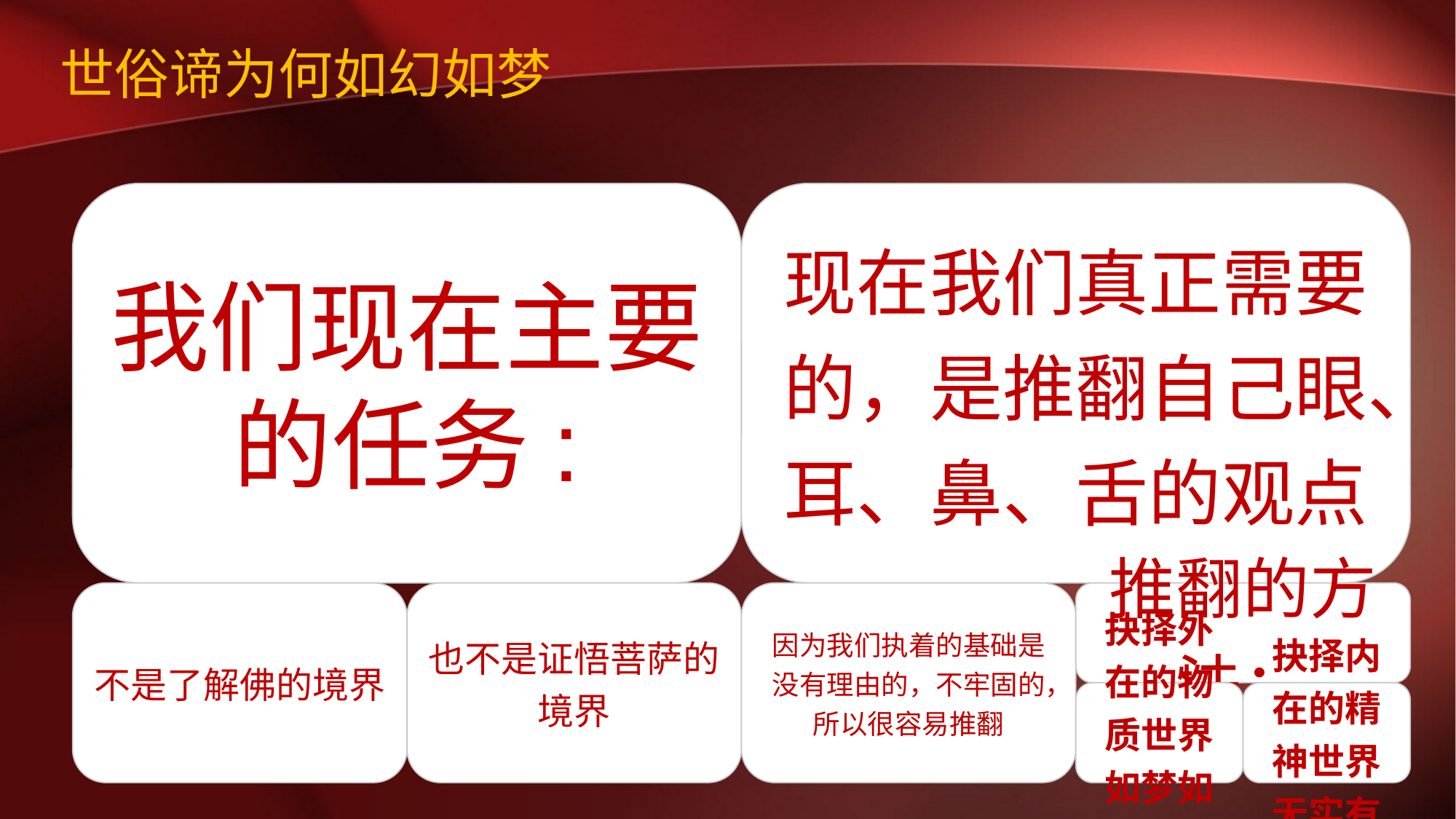

# 世俗谛为何如幻如梦
我们现在主要的任务:
不是了解佛的境界
也不是证悟菩萨的境界
现在我们真正需要的，是推翻自己眼、耳、鼻、舌的观点